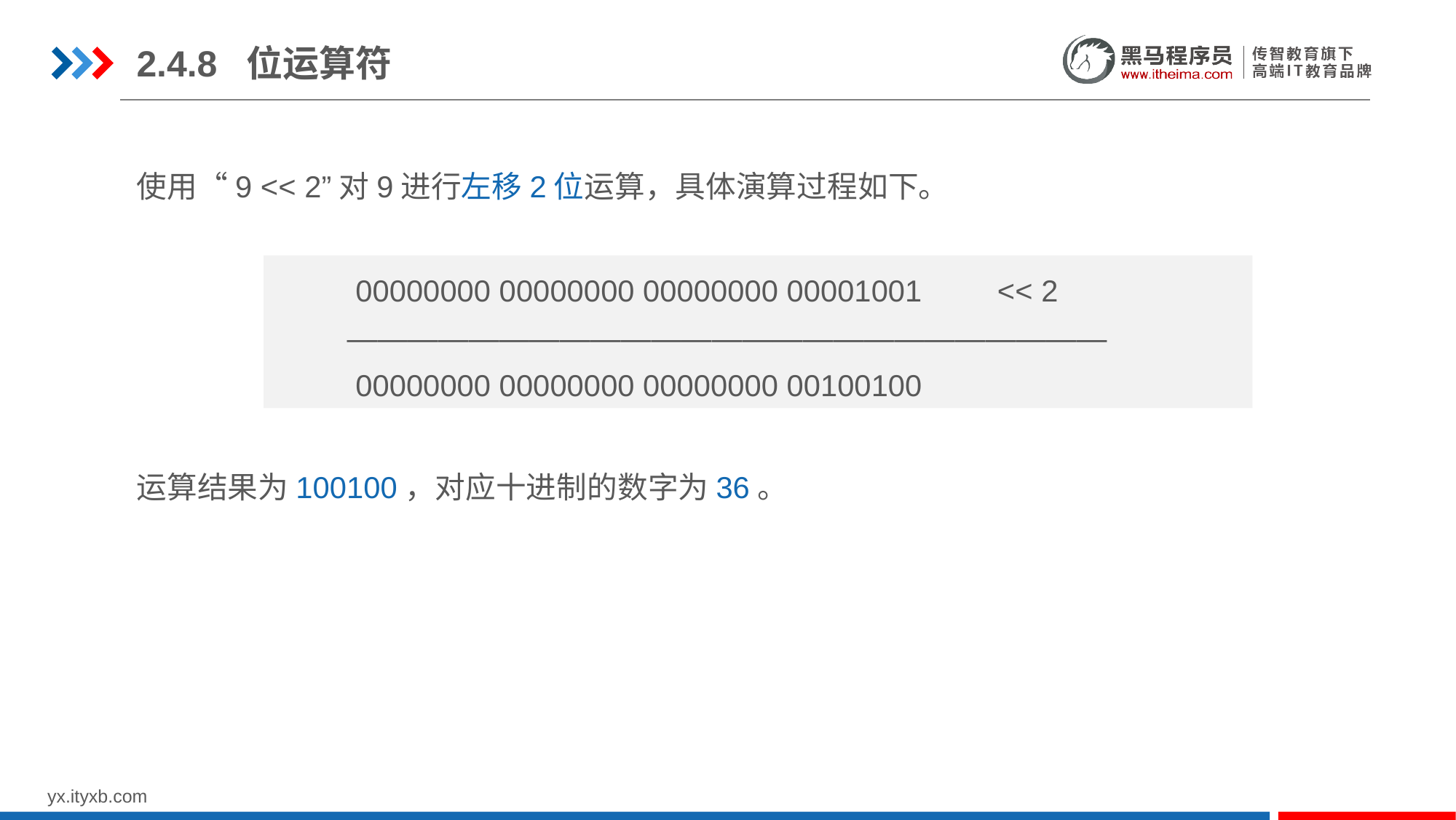

2.4.8  位运算符
使用“9 << 2”对9进行左移2位运算，具体演算过程如下。

 00000000 00000000 00000000 00001001         << 2
—————————————————————————
 00000000 00000000 00000000 00100100
运算结果为100100，对应十进制的数字为36。